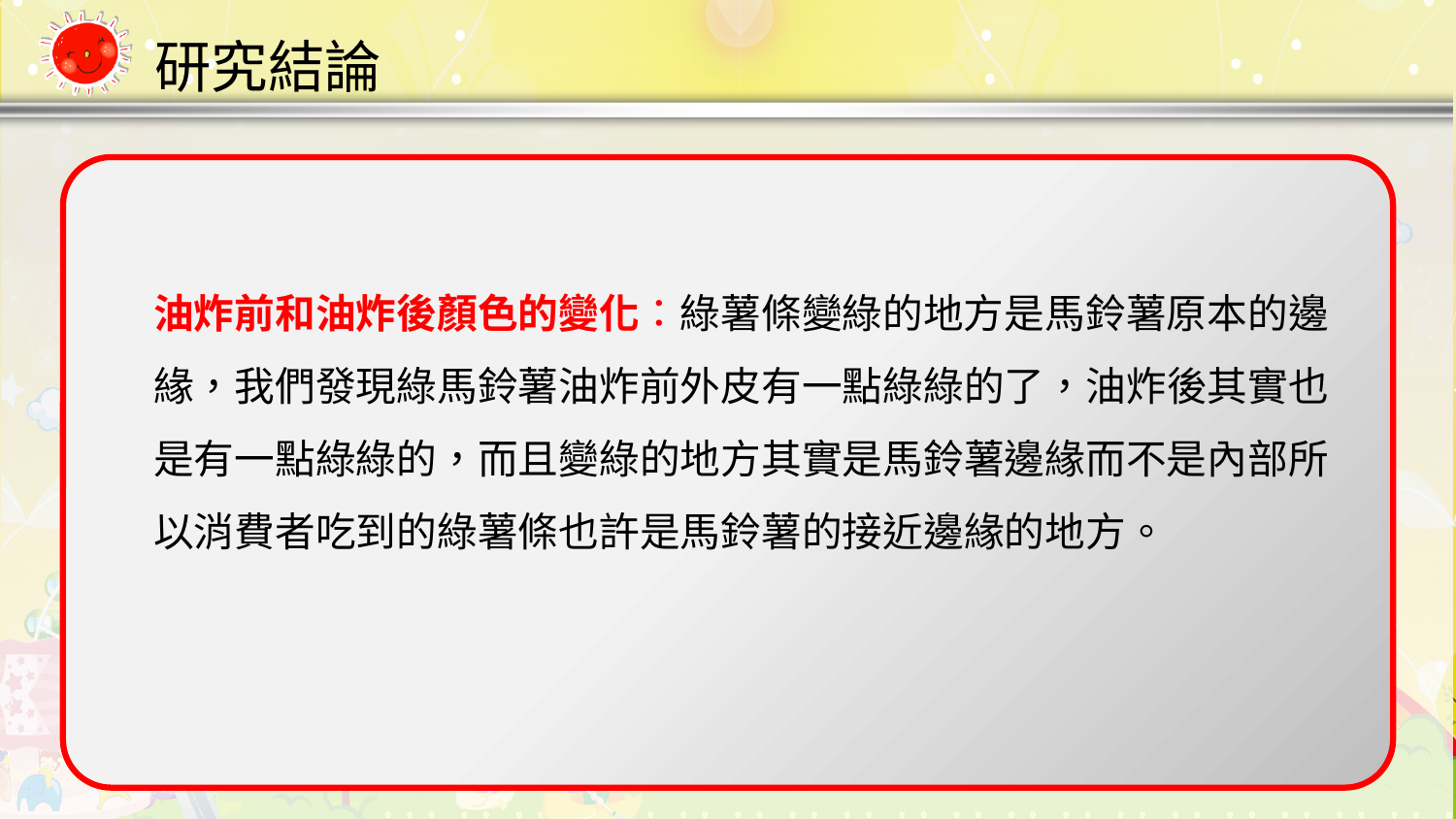

研究結論

油炸前和油炸後顏色的變化：綠薯條變綠的地方是馬鈴薯原本的邊緣，我們發現綠馬鈴薯油炸前外皮有一點綠綠的了，油炸後其實也是有一點綠綠的，而且變綠的地方其實是馬鈴薯邊緣而不是內部所以消費者吃到的綠薯條也許是馬鈴薯的接近邊緣的地方。